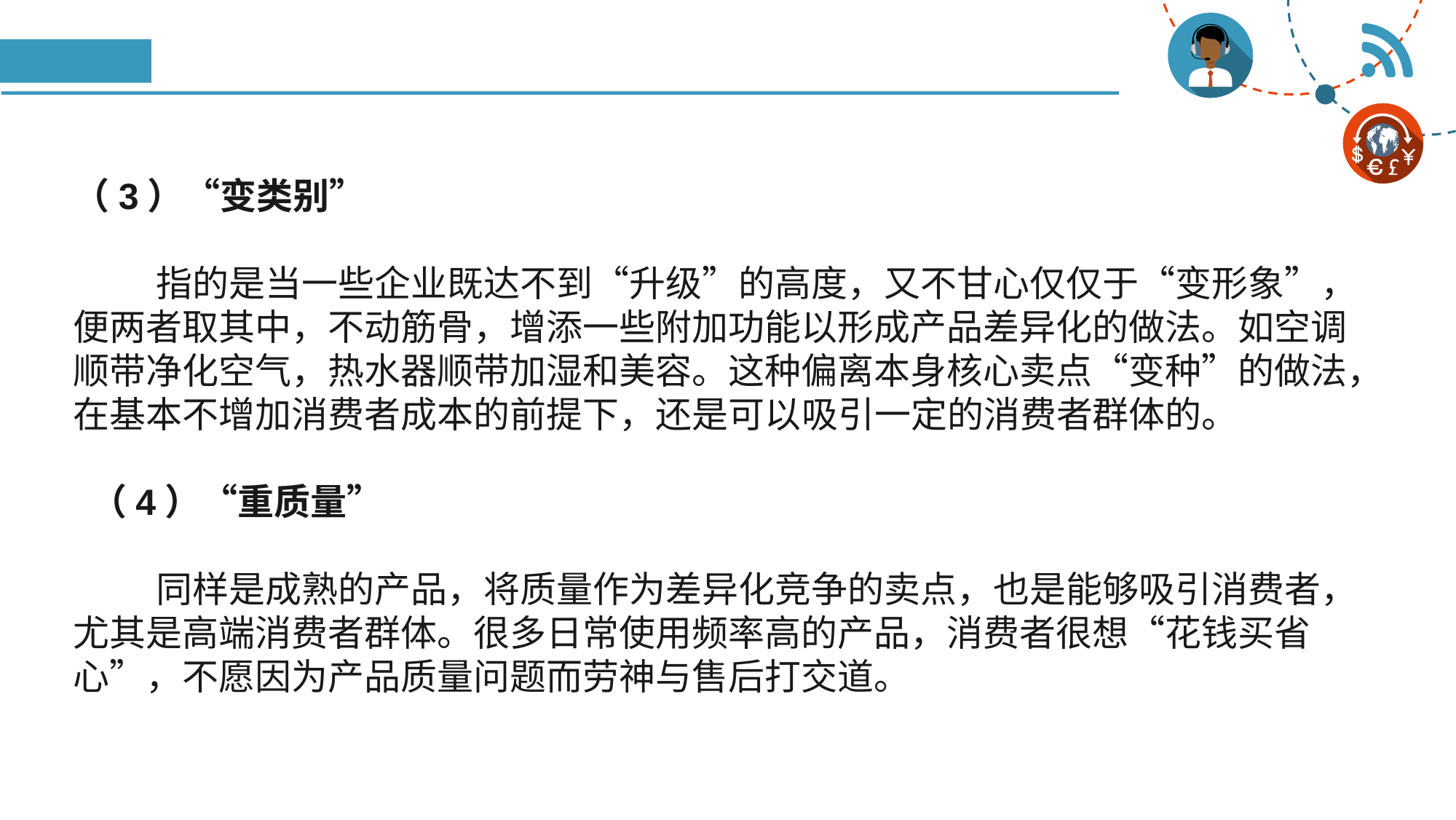

#
（3）“变类别”

         指的是当一些企业既达不到“升级”的高度，又不甘心仅仅于“变形象”，便两者取其中，不动筋骨，增添一些附加功能以形成产品差异化的做法。如空调顺带净化空气，热水器顺带加湿和美容。这种偏离本身核心卖点“变种”的做法，在基本不增加消费者成本的前提下，还是可以吸引一定的消费者群体的。

 （4）“重质量”

         同样是成熟的产品，将质量作为差异化竞争的卖点，也是能够吸引消费者，尤其是高端消费者群体。很多日常使用频率高的产品，消费者很想“花钱买省心”，不愿因为产品质量问题而劳神与售后打交道。